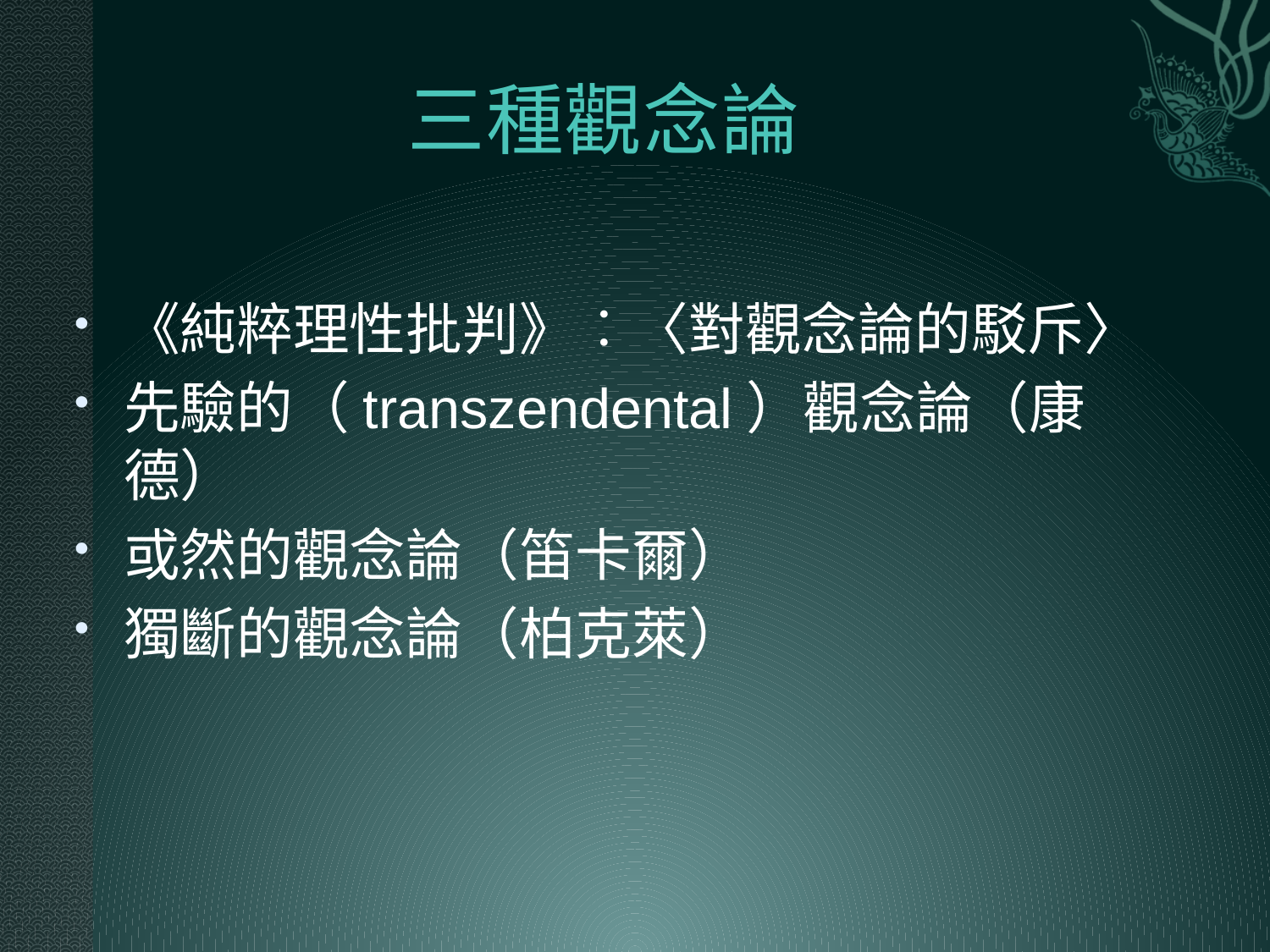

# 三種觀念論

《純粹理性批判》︰〈對觀念論的駁斥〉
先驗的（transzendental）觀念論（康德）
或然的觀念論（笛卡爾）
獨斷的觀念論（柏克萊）